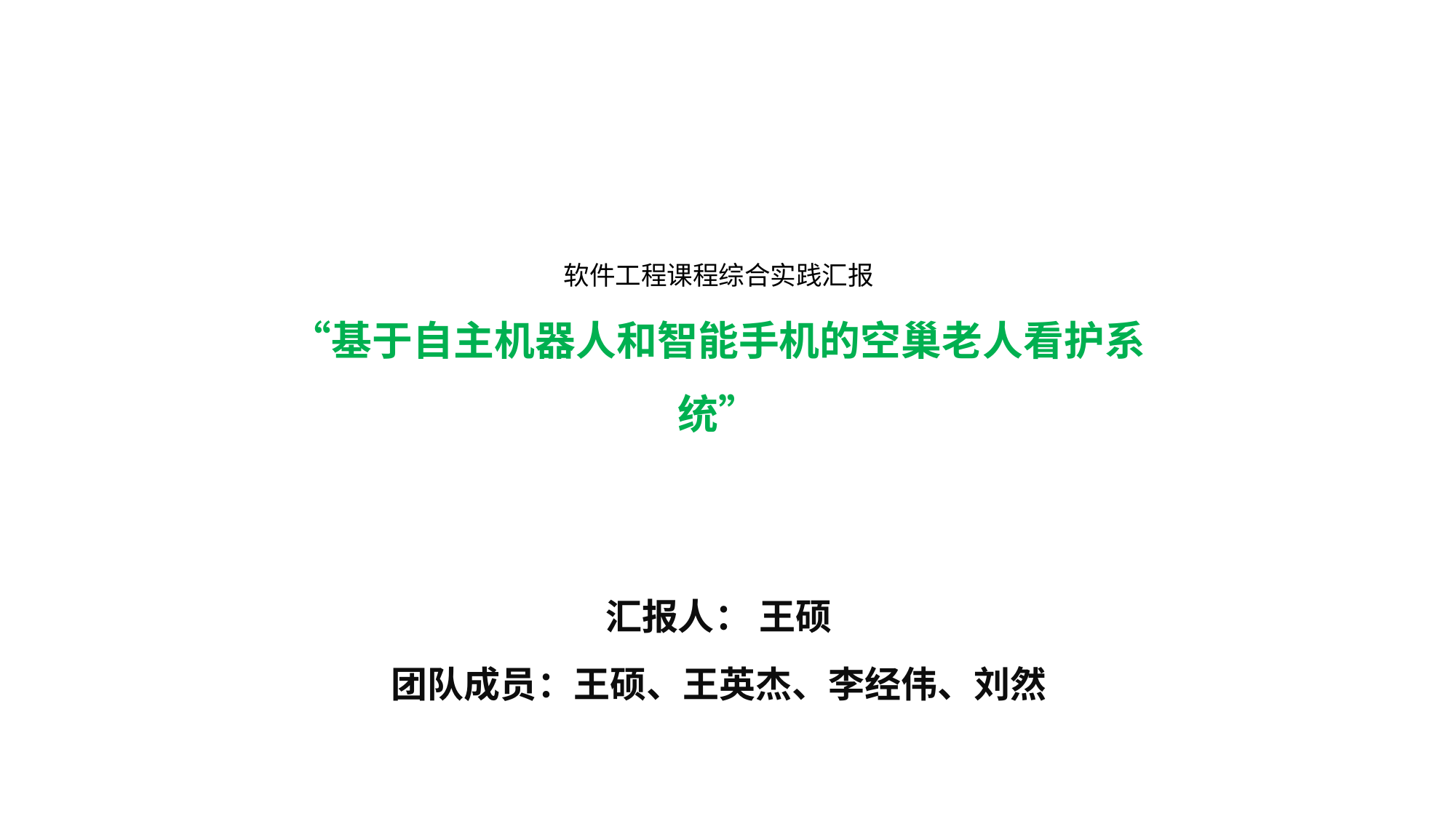

# 软件工程课程综合实践汇报 “基于自主机器人和智能手机的空巢老人看护系统”
汇报人： 王硕
团队成员：王硕、王英杰、李经伟、刘然